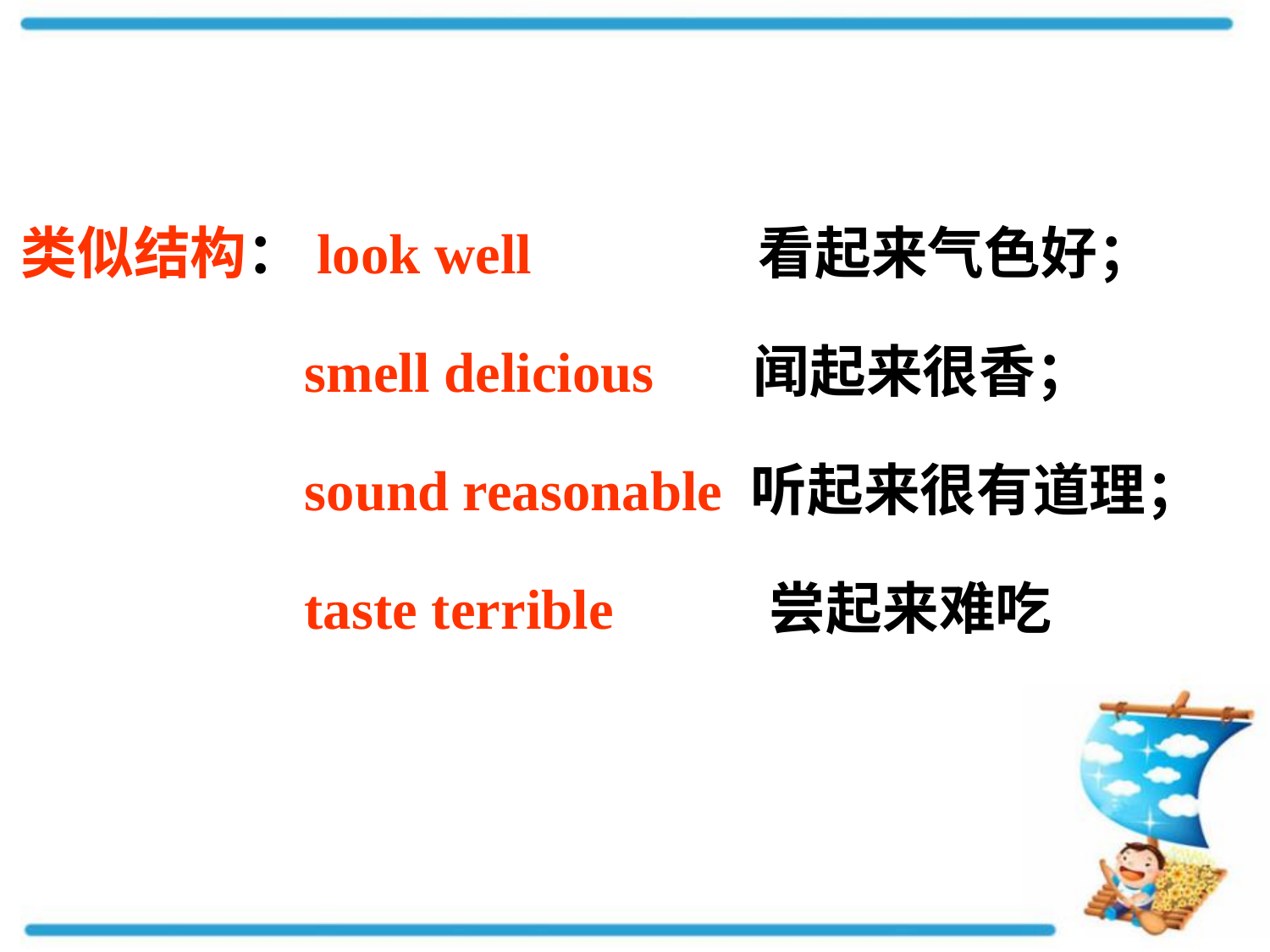

类似结构：look well               看起来气色好；
                    smell delicious      闻起来很香；
                    sound reasonable 听起来很有道理；
                    taste terrible          尝起来难吃